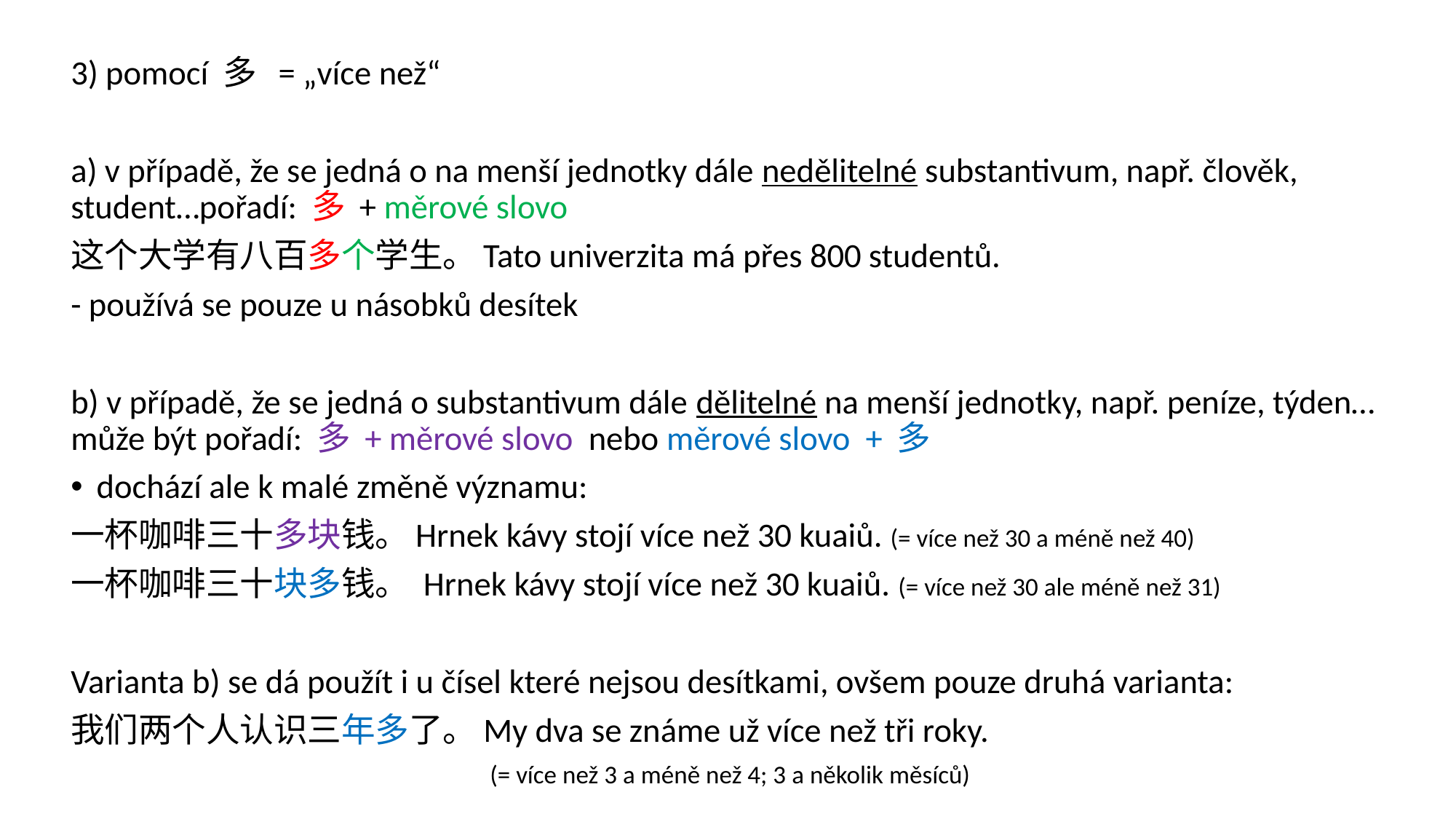

3) pomocí 多  = „více než“

a) v případě, že se jedná o na menší jednotky dále nedělitelné substantivum, např. člověk, student…pořadí: 多 + měrové slovo
这个大学有八百多个学生。Tato univerzita má přes 800 studentů.
- používá se pouze u násobků desítek

b) v případě, že se jedná o substantivum dále dělitelné na menší jednotky, např. peníze, týden… může být pořadí: 多 + měrové slovo  nebo měrové slovo  + 多
dochází ale k malé změně významu:
一杯咖啡三十多块钱。Hrnek kávy stojí více než 30 kuaiů. (= více než 30 a méně než 40)
一杯咖啡三十块多钱。 Hrnek kávy stojí více než 30 kuaiů. (= více než 30 ale méně než 31)

Varianta b) se dá použít i u čísel které nejsou desítkami, ovšem pouze druhá varianta:
我们两个人认识三年多了。My dva se známe už více než tři roky.
 				            (= více než 3 a méně než 4; 3 a několik měsíců)